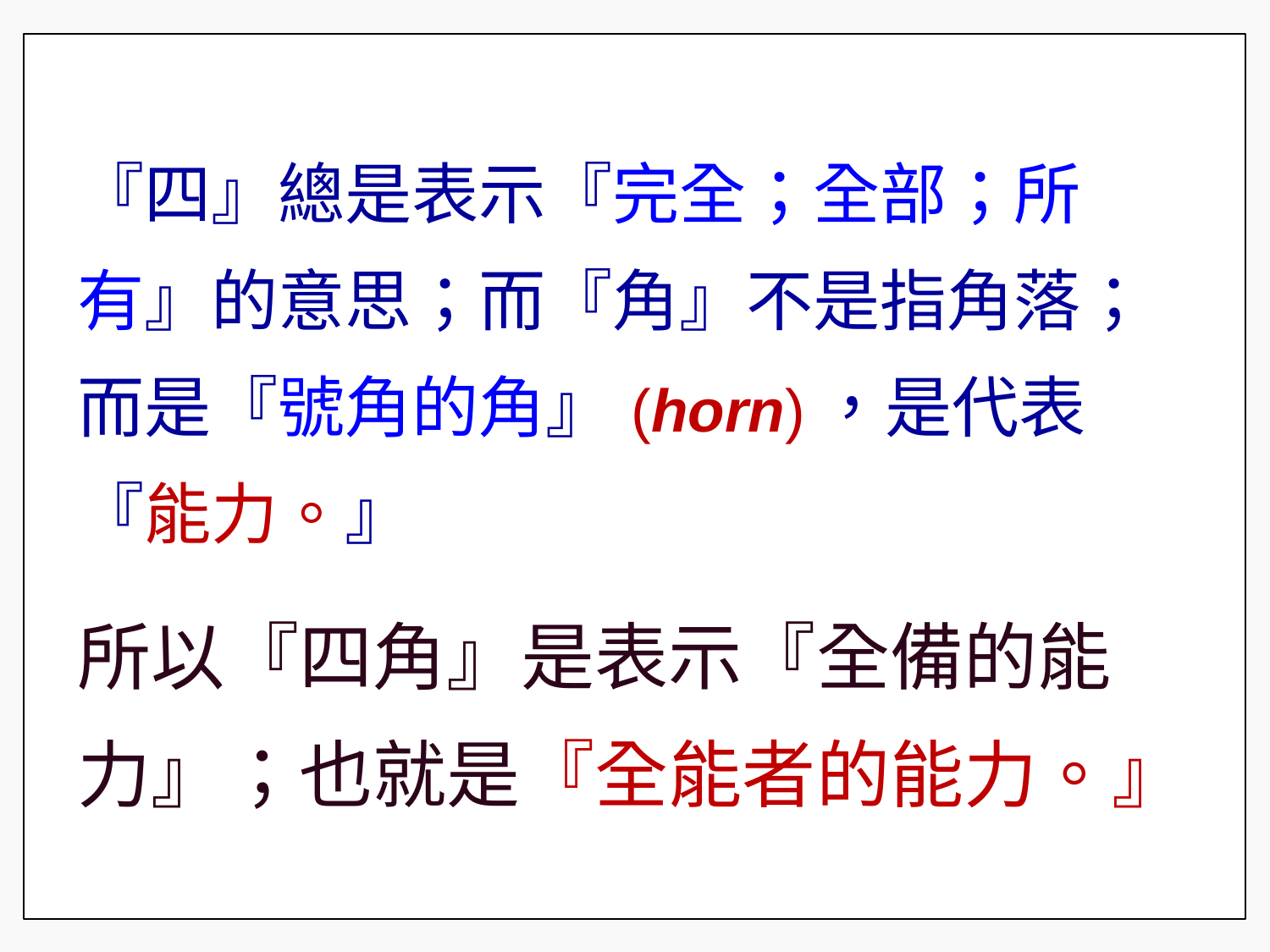

『四』總是表示『完全；全部；所有』的意思；而『角』不是指角落；而是『號角的角』(horn)，是代表『能力。』
所以『四角』是表示『全備的能力』；也就是『全能者的能力。』